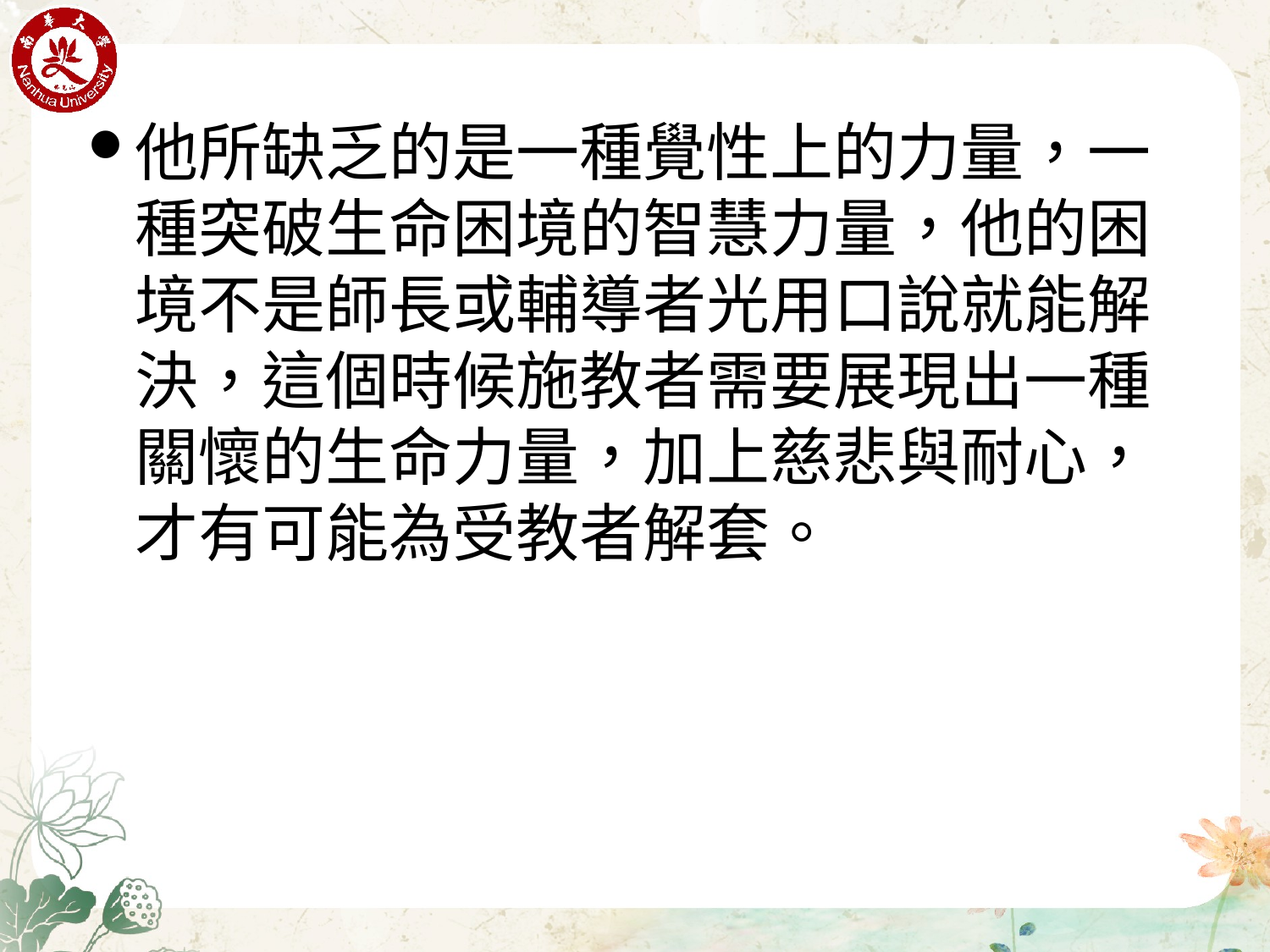

他所缺乏的是一種覺性上的力量，一種突破生命困境的智慧力量，他的困境不是師長或輔導者光用口說就能解決，這個時候施教者需要展現出一種關懷的生命力量，加上慈悲與耐心，才有可能為受教者解套。